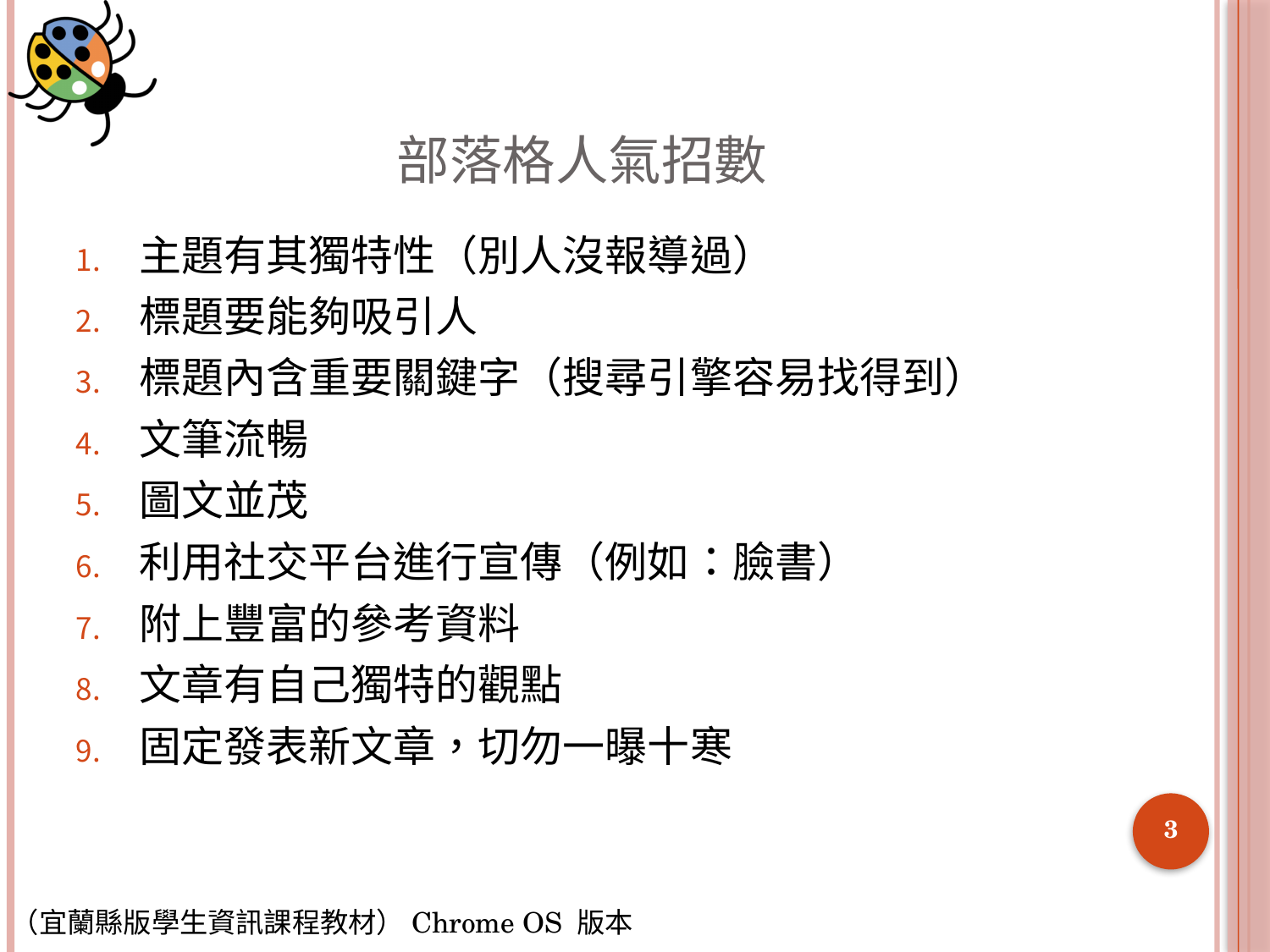

# 部落格人氣招數
主題有其獨特性（別人沒報導過）
標題要能夠吸引人
標題內含重要關鍵字（搜尋引擎容易找得到）
文筆流暢
圖文並茂
利用社交平台進行宣傳（例如：臉書）
附上豐富的參考資料
文章有自己獨特的觀點
固定發表新文章，切勿一曝十寒

3